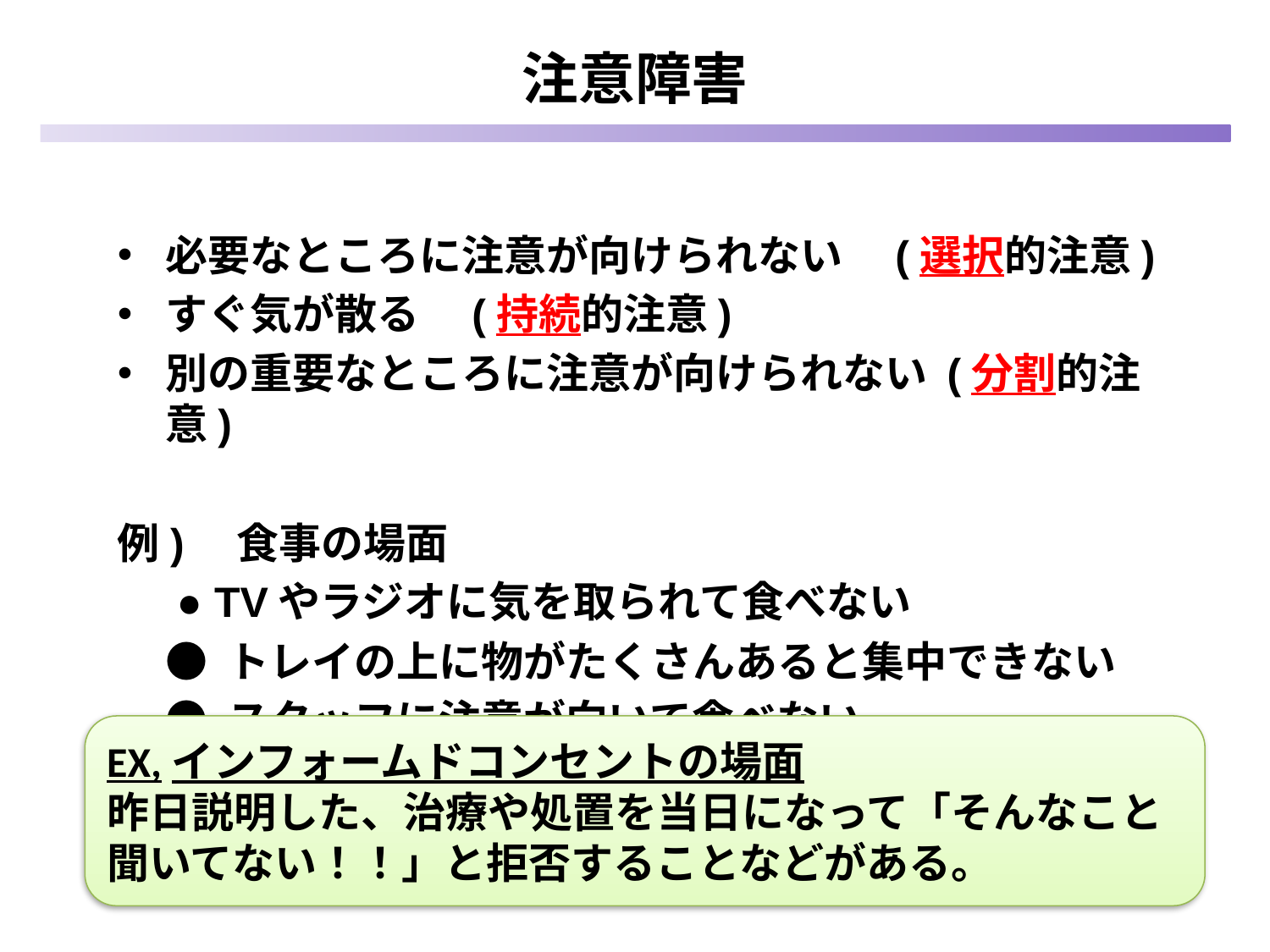

# 注意障害

必要なところに注意が向けられない　(選択的注意)
すぐ気が散る　(持続的注意)
別の重要なところに注意が向けられない (分割的注意)

例)　食事の場面
     ● TVやラジオに気を取られて食べない
     ● トレイの上に物がたくさんあると集中できない
     ● スタッフに注意が向いて食べない
EX,インフォームドコンセントの場面
昨日説明した、治療や処置を当日になって「そんなこと聞いてない！！」と拒否することなどがある。